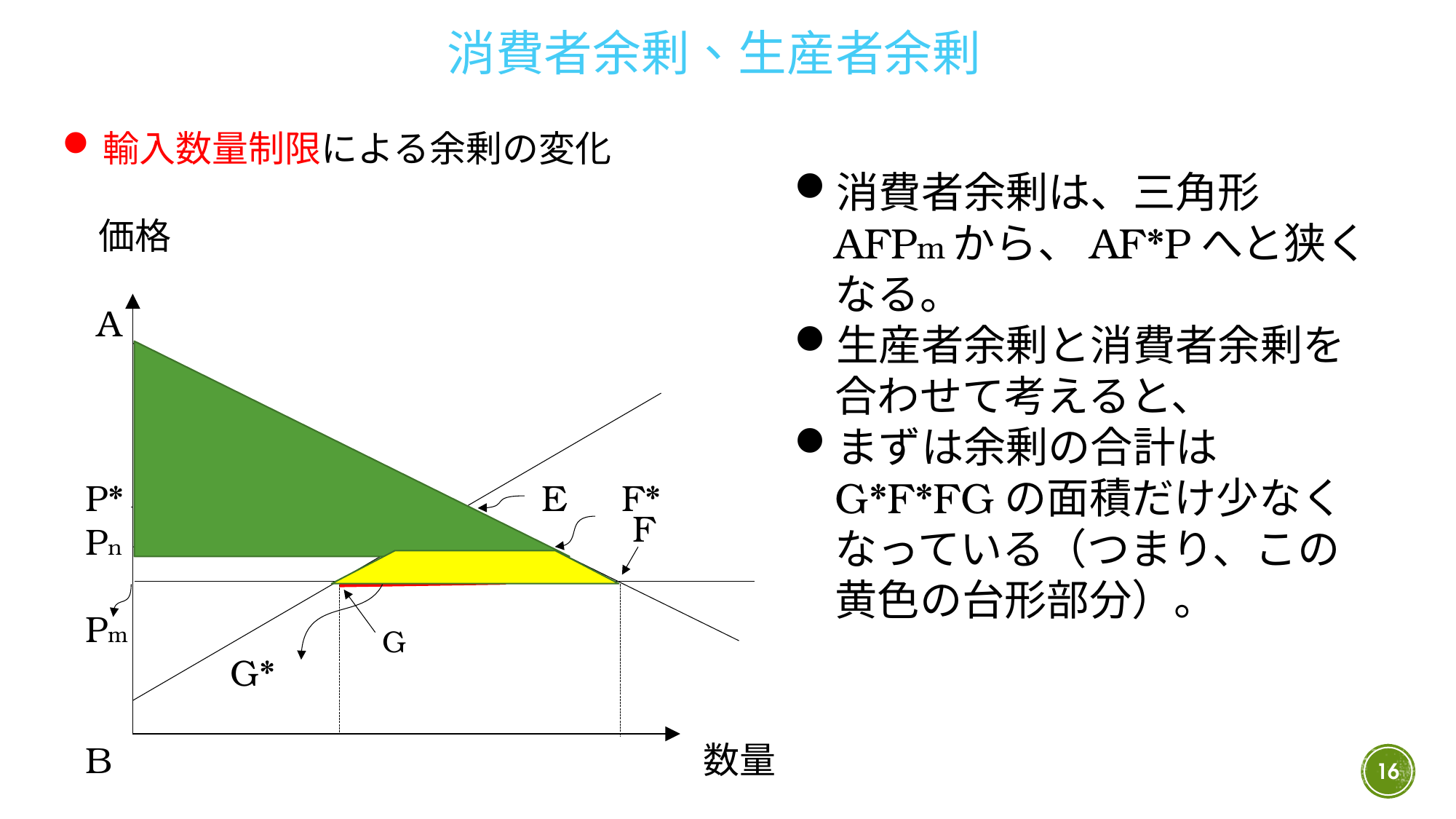

消費者余剰、生産者余剰
輸入数量制限による余剰の変化

　価格

   A

  P*　　　　　　　　　　　E　F*
  Pn

  Pm
　               G*
  B　　　　　　　　　　　　　　　　数量
消費者余剰は、三角形AFPmから、AF*Pへと狭くなる。
生産者余剰と消費者余剰を合わせて考えると、
まずは余剰の合計はG*F*FGの面積だけ少なくなっている（つまり、この黄色の台形部分）。

F

G
16